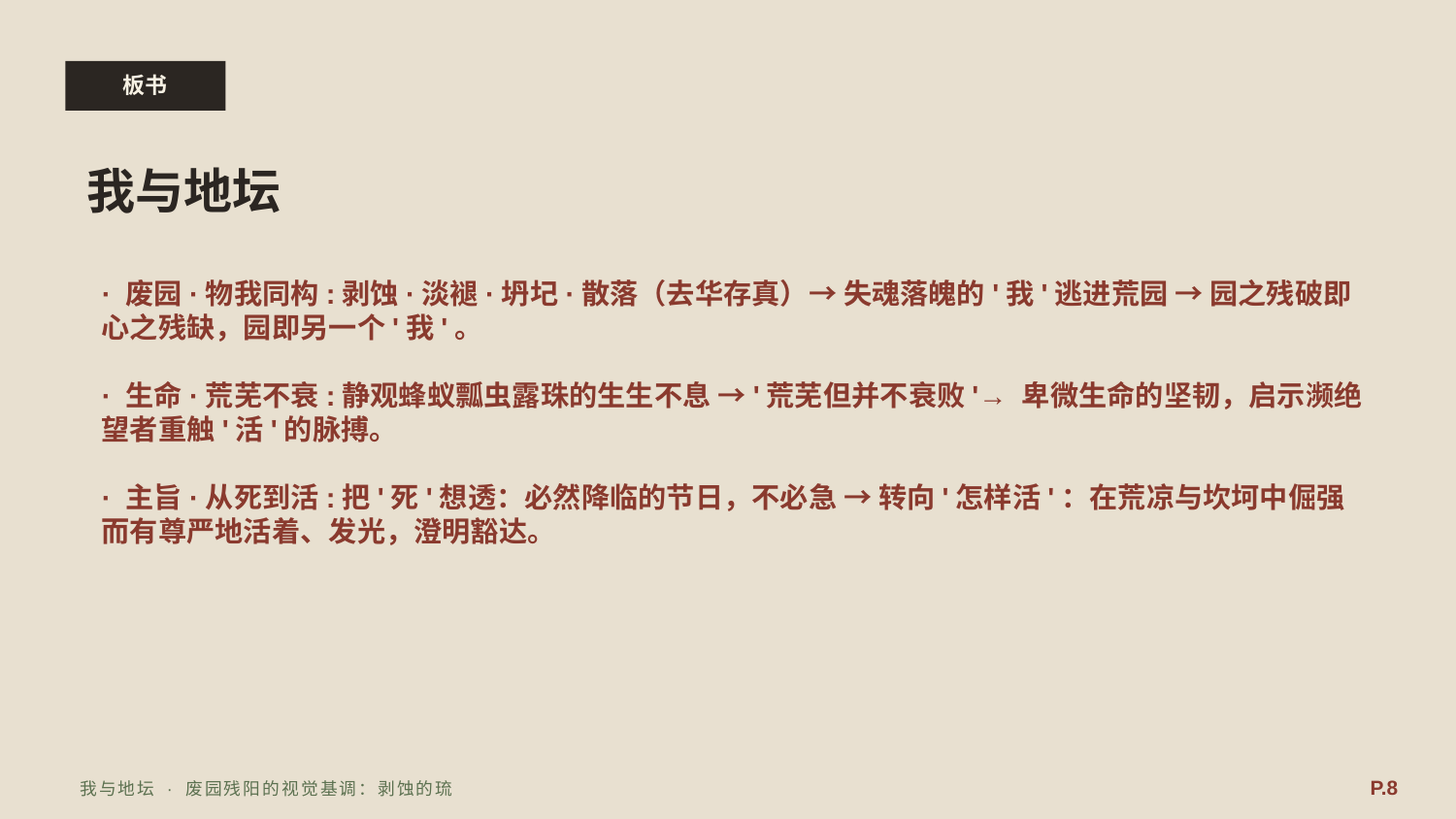

板书

我与地坛
· 废园·物我同构:剥蚀·淡褪·坍圮·散落（去华存真）→ 失魂落魄的'我'逃进荒园 → 园之残破即心之残缺，园即另一个'我'。
· 生命·荒芜不衰:静观蜂蚁瓢虫露珠的生生不息 →'荒芜但并不衰败'→ 卑微生命的坚韧，启示濒绝望者重触'活'的脉搏。
· 主旨·从死到活:把'死'想透：必然降临的节日，不必急 → 转向'怎样活'：在荒凉与坎坷中倔强而有尊严地活着、发光，澄明豁达。
P.8
我与地坛 · 废园残阳的视觉基调：剥蚀的琉